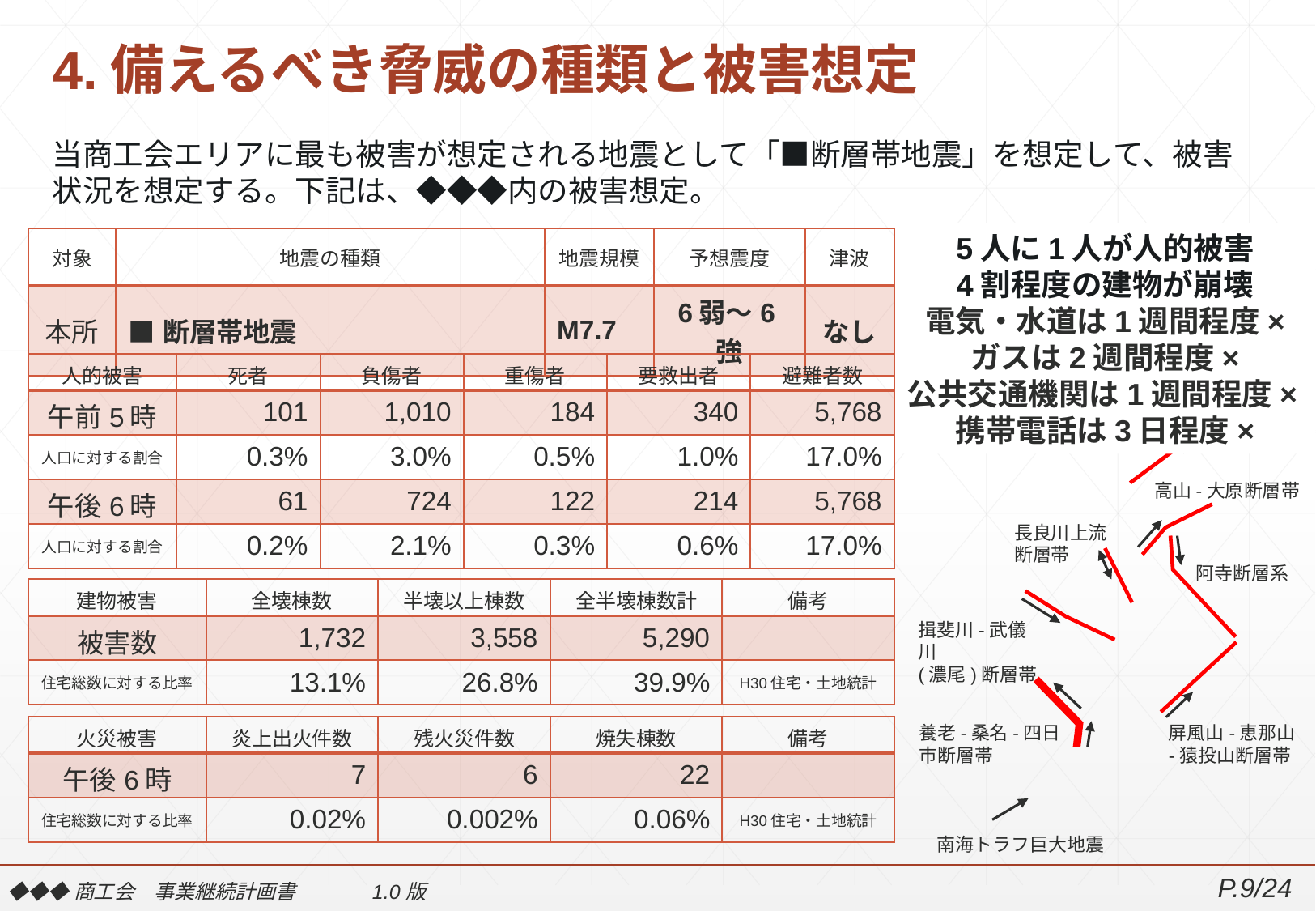

# 4.備えるべき脅威の種類と被害想定
当商工会エリアに最も被害が想定される地震として「■断層帯地震」を想定して、被害状況を想定する。下記は、◆◆◆内の被害想定。
5人に1人が人的被害
4割程度の建物が崩壊
電気・水道は1週間程度×
ガスは2週間程度×
公共交通機関は1週間程度×携帯電話は3日程度×
| 対象 | 地震の種類 | 地震規模 | 予想震度 | 津波 |
| --- | --- | --- | --- | --- |
| 本所 | ■断層帯地震 | M7.7 | 6弱～6強 | なし |
| 人的被害 | 死者 | 負傷者 | 重傷者 | 要救出者 | 避難者数 |
| --- | --- | --- | --- | --- | --- |
| 午前5時 | 101 | 1,010 | 184 | 340 | 5,768 |
| 人口に対する割合 | 0.3% | 3.0% | 0.5% | 1.0% | 17.0% |
| 午後6時 | 61 | 724 | 122 | 214 | 5,768 |
| 人口に対する割合 | 0.2% | 2.1% | 0.3% | 0.6% | 17.0% |
跡津川断層

高山-大原断層帯

長良川上流断層帯

阿寺断層系

揖斐川-武儀川
(濃尾)断層帯

養老-桑名-四日市断層帯
屏風山-恵那山-猿投山断層帯
南海トラフ巨大地震
| 建物被害 | 全壊棟数 | 半壊以上棟数 | 全半壊棟数計 | 備考 |
| --- | --- | --- | --- | --- |
| 被害数 | 1,732 | 3,558 | 5,290 |  |
| 住宅総数に対する比率 | 13.1% | 26.8% | 39.9% | H30住宅・土地統計 |
| 火災被害 | 炎上出火件数 | 残火災件数 | 焼失棟数 | 備考 |
| --- | --- | --- | --- | --- |
| 午後6時 | 7 | 6 | 22 |  |
| 住宅総数に対する比率 | 0.02% | 0.002% | 0.06% | H30住宅・土地統計 |